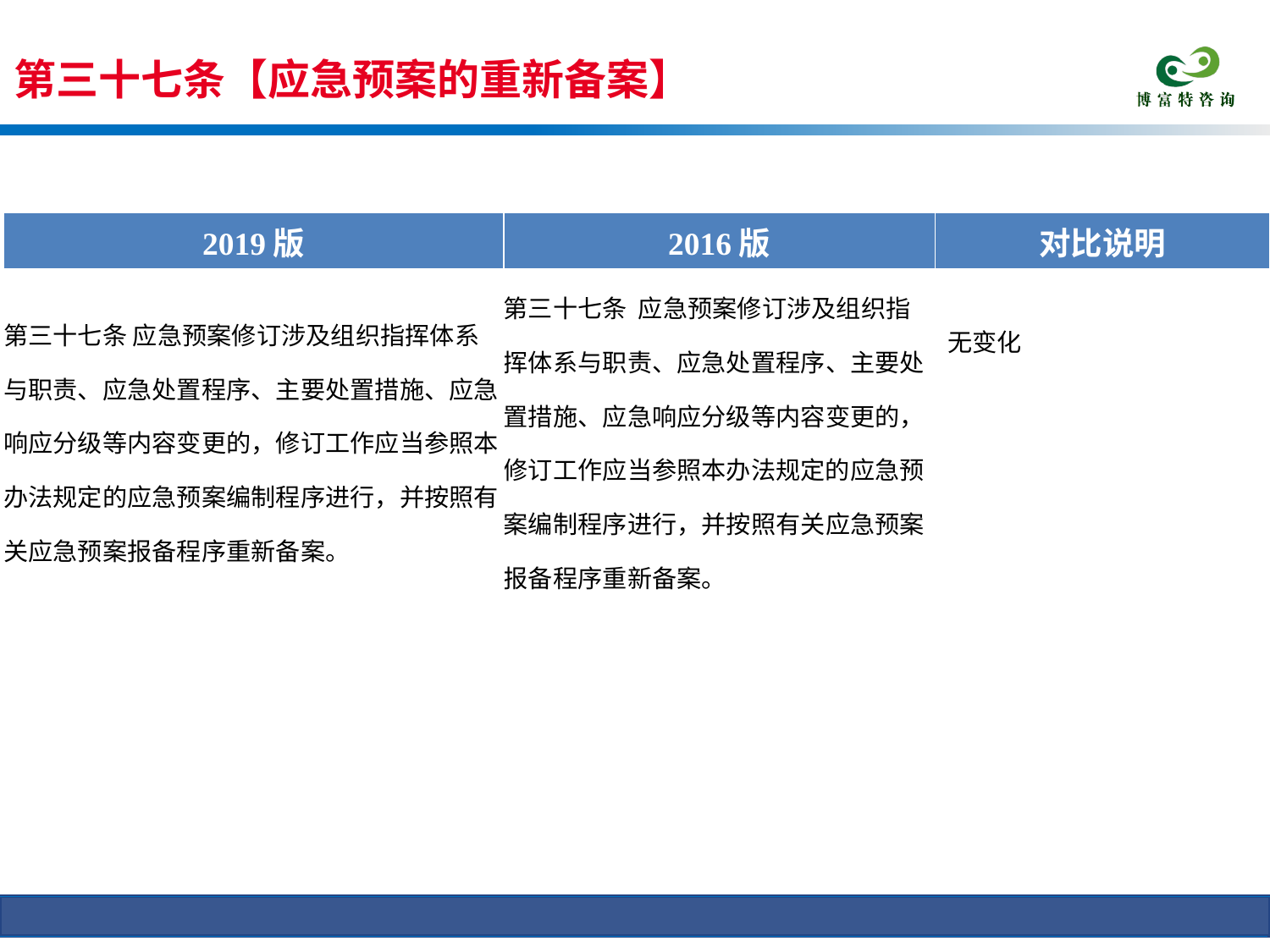

第三十七条【应急预案的重新备案】
条文对比
| 2019版 | 2016版 | 对比说明 |
| --- | --- | --- |
| 第三十七条 应急预案修订涉及组织指挥体系与职责、应急处置程序、主要处置措施、应急响应分级等内容变更的，修订工作应当参照本办法规定的应急预案编制程序进行，并按照有关应急预案报备程序重新备案。 | 第三十七条 应急预案修订涉及组织指挥体系与职责、应急处置程序、主要处置措施、应急响应分级等内容变更的，修订工作应当参照本办法规定的应急预案编制程序进行，并按照有关应急预案报备程序重新备案。 | 无变化 |